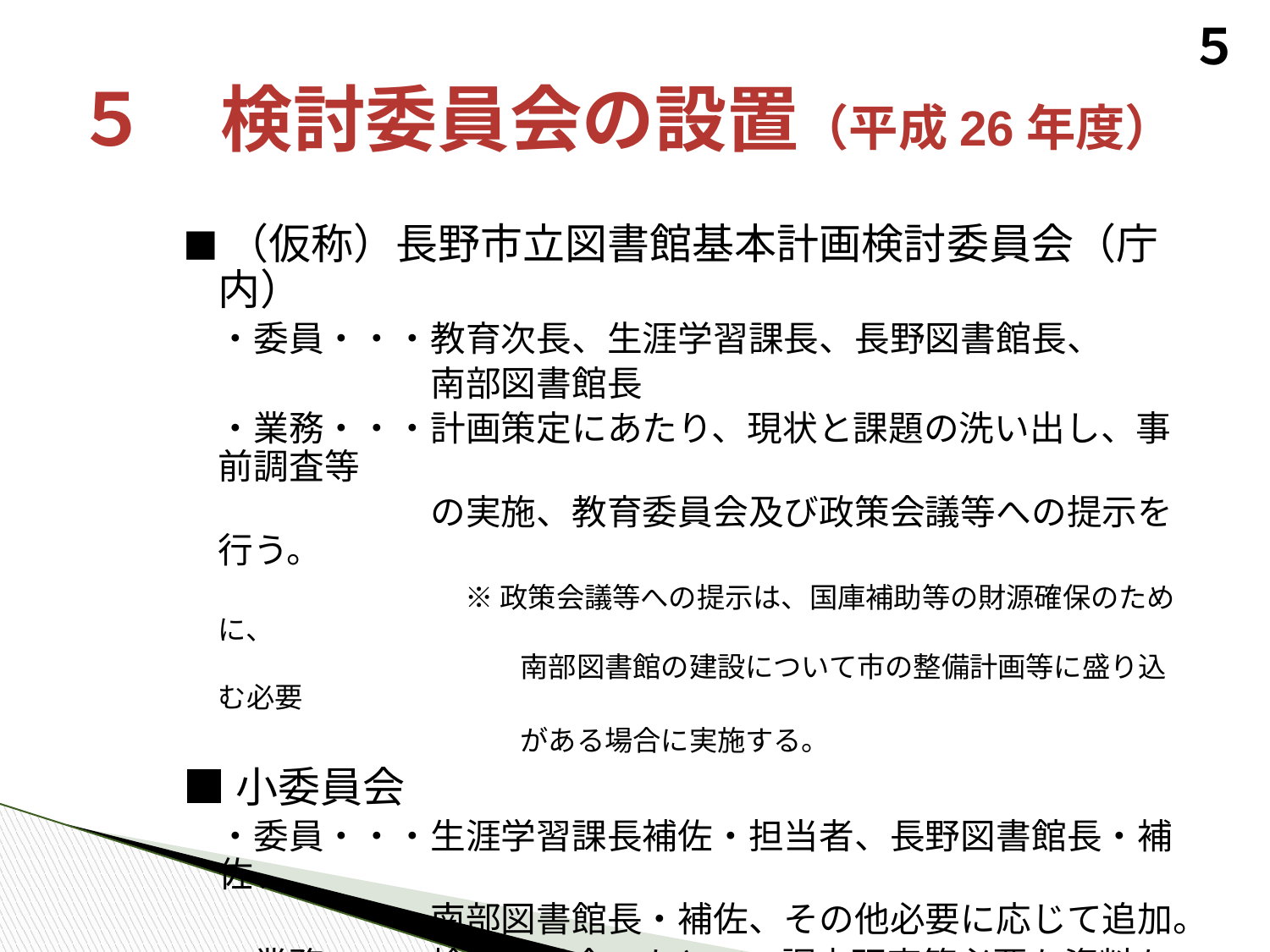

５
# ５　検討委員会の設置（平成26年度）
■（仮称）長野市立図書館基本計画検討委員会（庁内）
　・委員・・・教育次長、生涯学習課長、長野図書館長、
　　　　　　　南部図書館長
　・業務・・・計画策定にあたり、現状と課題の洗い出し、事前調査等
　　　　　　　の実施、教育委員会及び政策会議等への提示を行う。
　　　　　　　　※ 政策会議等への提示は、国庫補助等の財源確保のために、
　　　　　　　　　　　　南部図書館の建設について市の整備計画等に盛り込む必要
　　　　　　　　　　　　がある場合に実施する。
■小委員会
　・委員・・・生涯学習課長補佐・担当者、長野図書館長・補佐、
　　　　　　　南部図書館長・補佐、その他必要に応じて追加。
　・業務・・・検討委員会のもとで、調査研究等必要な資料を作成
　　　　　　　し、検討委員会へ提示する。